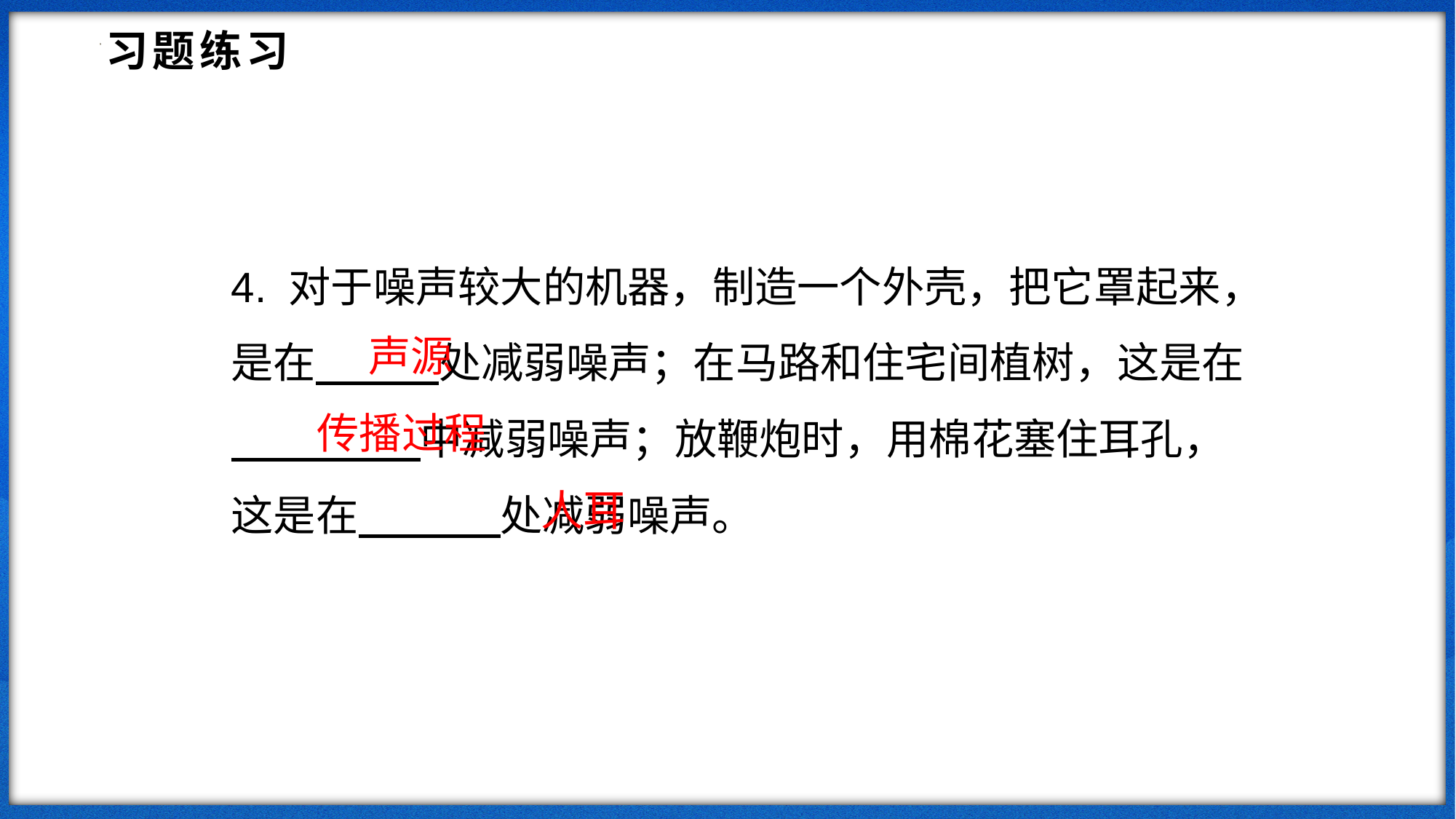

习题练习
4. 对于噪声较大的机器，制造一个外壳，把它罩起来，是在             处减弱噪声；在马路和住宅间植树，这是在                     中减弱噪声；放鞭炮时，用棉花塞住耳孔，这是在               处减弱噪声。
声源
传播过程
人耳